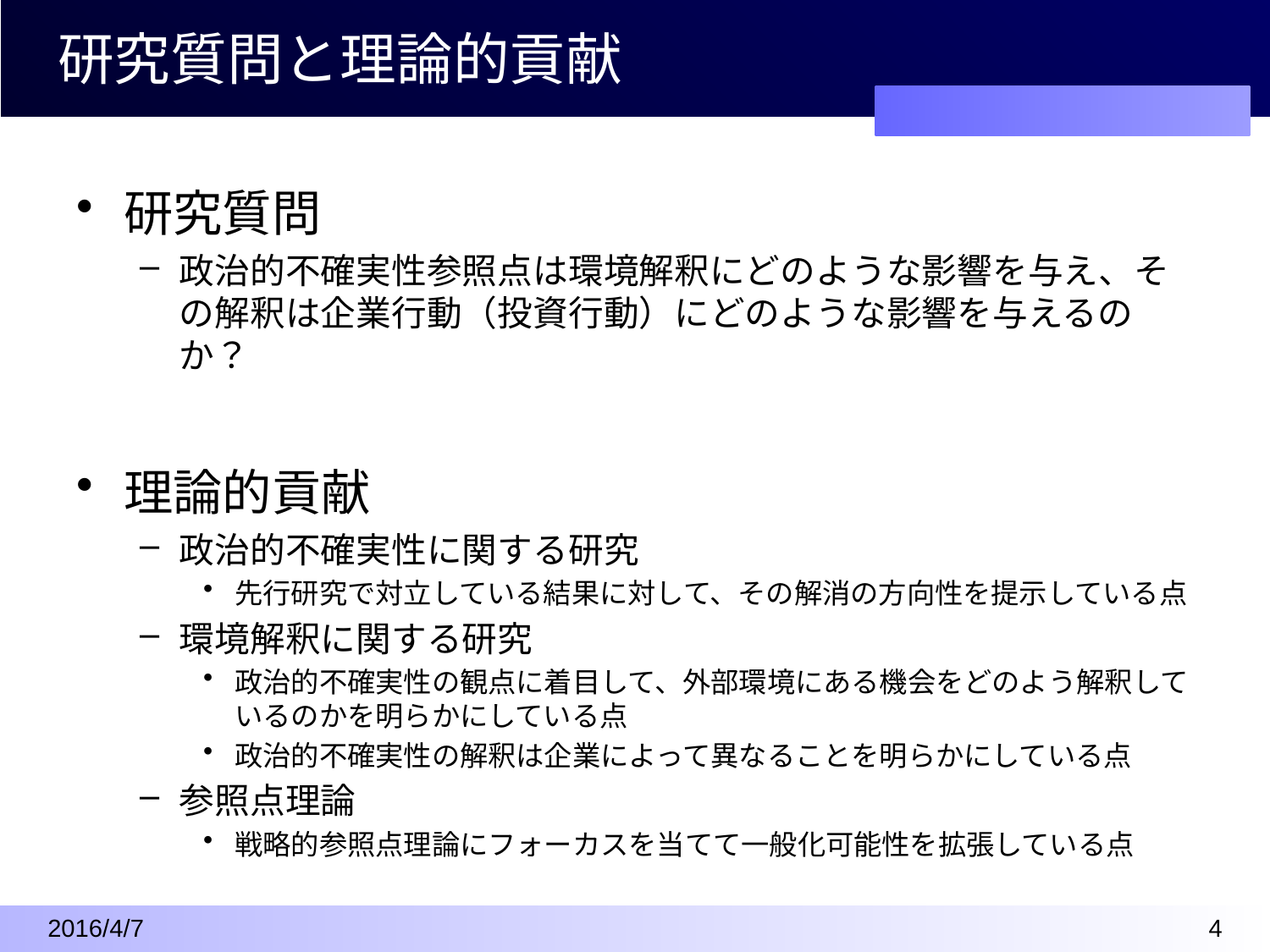

# 研究質問と理論的貢献
研究質問
政治的不確実性参照点は環境解釈にどのような影響を与え、その解釈は企業行動（投資行動）にどのような影響を与えるのか？

理論的貢献
政治的不確実性に関する研究
先行研究で対立している結果に対して、その解消の方向性を提示している点
環境解釈に関する研究
政治的不確実性の観点に着目して、外部環境にある機会をどのよう解釈しているのかを明らかにしている点
政治的不確実性の解釈は企業によって異なることを明らかにしている点
参照点理論
戦略的参照点理論にフォーカスを当てて一般化可能性を拡張している点

2016/4/7
4